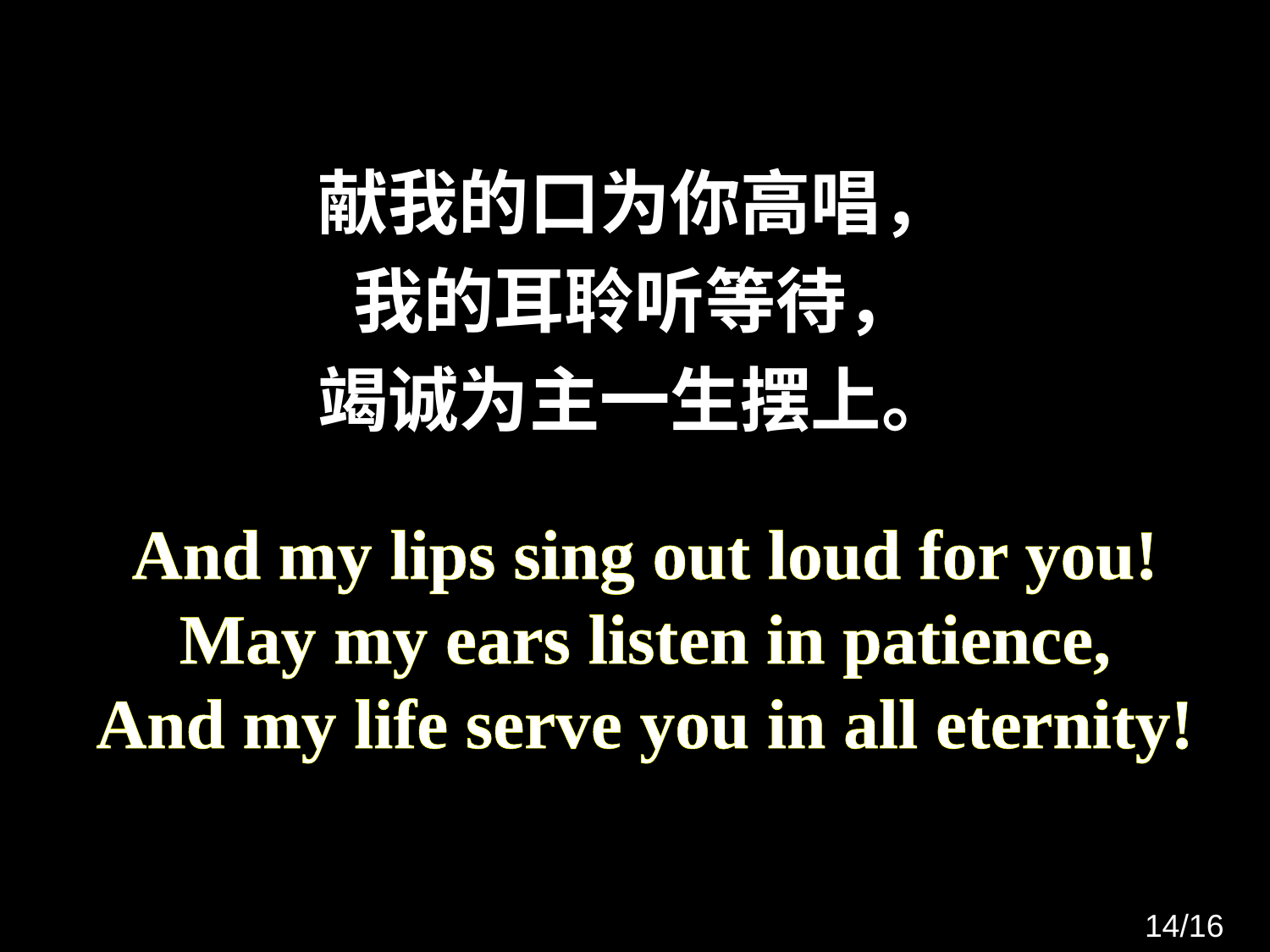

献我的口为你高唱，
我的耳聆听等待，
竭诚为主一生摆上。
And my lips sing out loud for you!
May my ears listen in patience,
And my life serve you in all eternity!
14/16